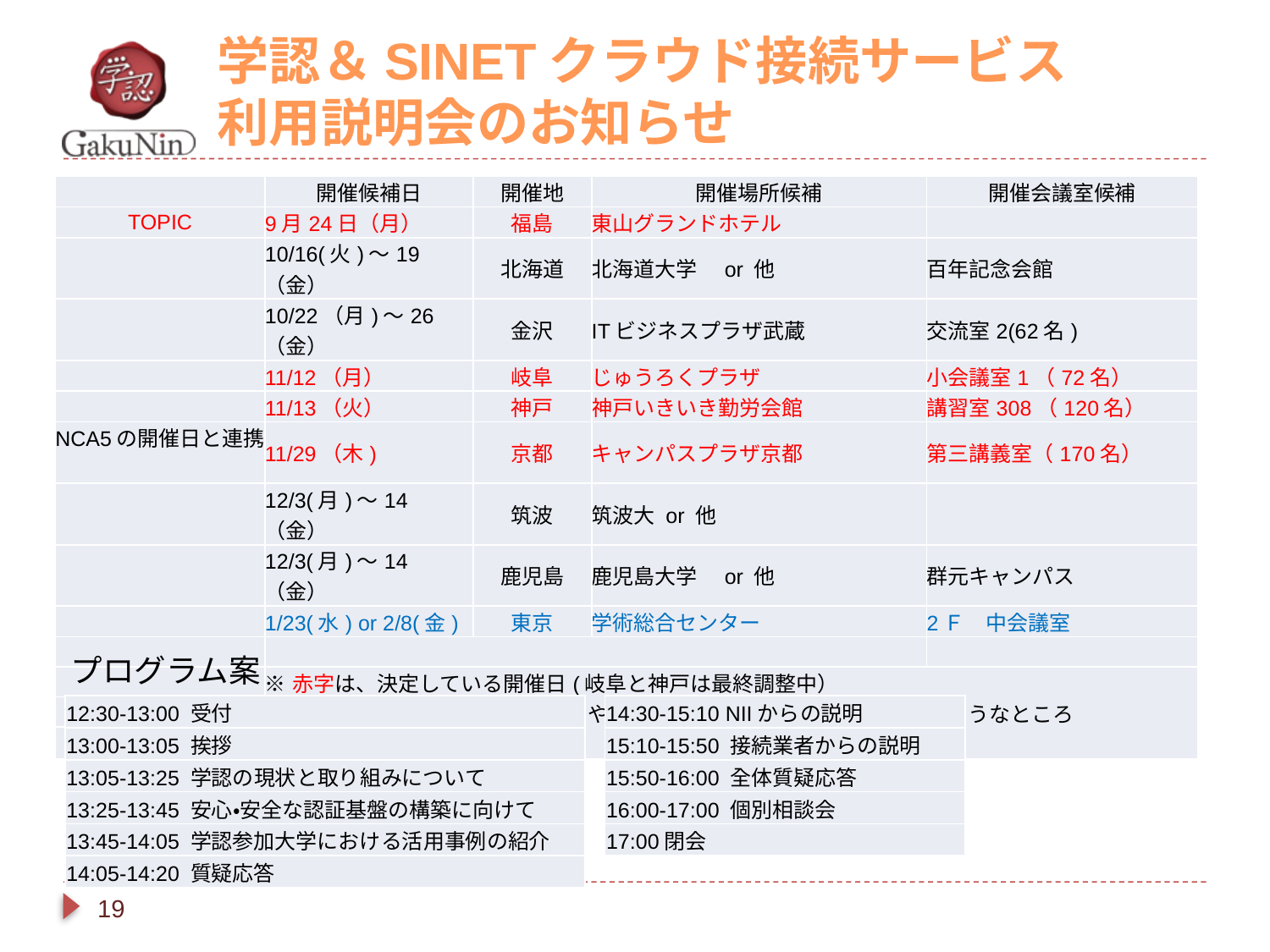

# 学認＆SINETクラウド接続サービス 利用説明会のお知らせ
|  | 開催候補日 | 開催地 | 開催場所候補 | 開催会議室候補 |
| --- | --- | --- | --- | --- |
| TOPIC | 9月24日（月） | 福島 | 東山グランドホテル |  |
|  | 10/16(火)～19 （金） | 北海道 | 北海道大学　or 他 | 百年記念会館 |
|  | 10/22（月)～26（金） | 金沢 | ITビジネスプラザ武蔵 | 交流室2(62名) |
|  | 11/12（月） | 岐阜 | じゅうろくプラザ | 小会議室1（72名） |
|  | 11/13（火） | 神戸 | 神戸いきいき勤労会館 | 講習室308（120名） |
| NCA5の開催日と連携 | 11/29（木) | 京都 | キャンパスプラザ京都 | 第三講義室（170名） |
|  | 12/3(月)～14（金） | 筑波 | 筑波大 or 他 |  |
|  | 12/3(月)～14（金） | 鹿児島 | 鹿児島大学　or 他 | 群元キャンパス |
|  | 1/23(水) or 2/8(金) | 東京 | 学術総合センター | 2Ｆ　中会議室 |
|  |  |  |  |  |
|  | ※赤字は、決定している開催日(岐阜と神戸は最終調整中） ※青字は、連携しているイベントや会議室の都合で、日程の変更が難しそうなところ ※黒字は、たたき台開催候補日 |  |  |  |
|  |  |  |  |  |
|  |  |  |  |  |
プログラム案
| 12:30-13:00 受付 |
| --- |
| 13:00-13:05 挨拶 |
| 13:05-13:25 学認の現状と取り組みについて |
| 13:25-13:45 安心・安全な認証基盤の構築に向けて |
| 13:45-14:05 学認参加大学における活用事例の紹介 |
| 14:05-14:20 質疑応答 |
| 14:30-15:10 NIIからの説明 |
| --- |
| 15:10-15:50 接続業者からの説明 |
| 15:50-16:00 全体質疑応答 |
| 16:00-17:00 個別相談会 |
| 17:00閉会 |
19